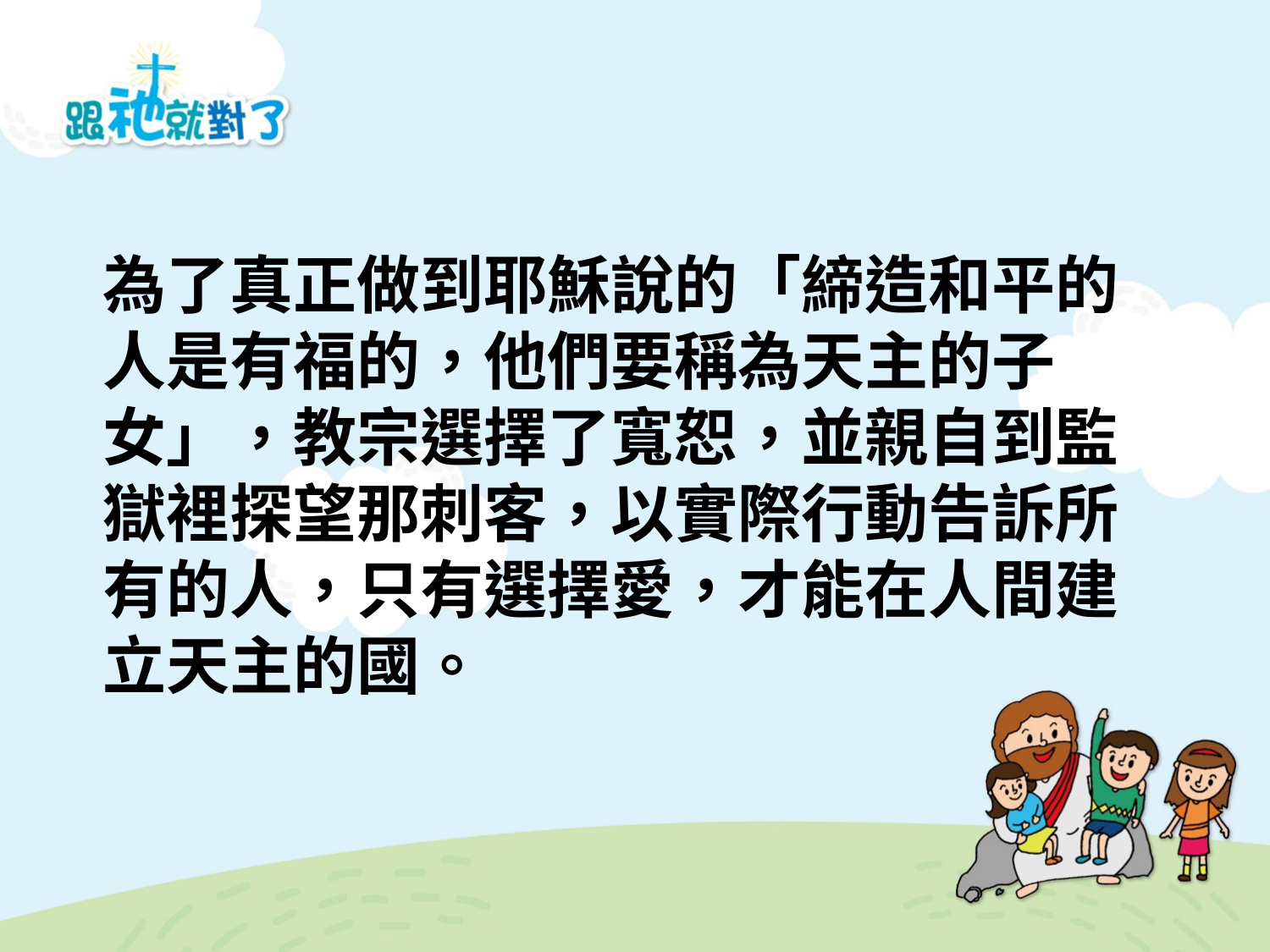

為了真正做到耶穌說的「締造和平的人是有福的，他們要稱為天主的子女」，教宗選擇了寬恕，並親自到監獄裡探望那刺客，以實際行動告訴所有的人，只有選擇愛，才能在人間建立天主的國。